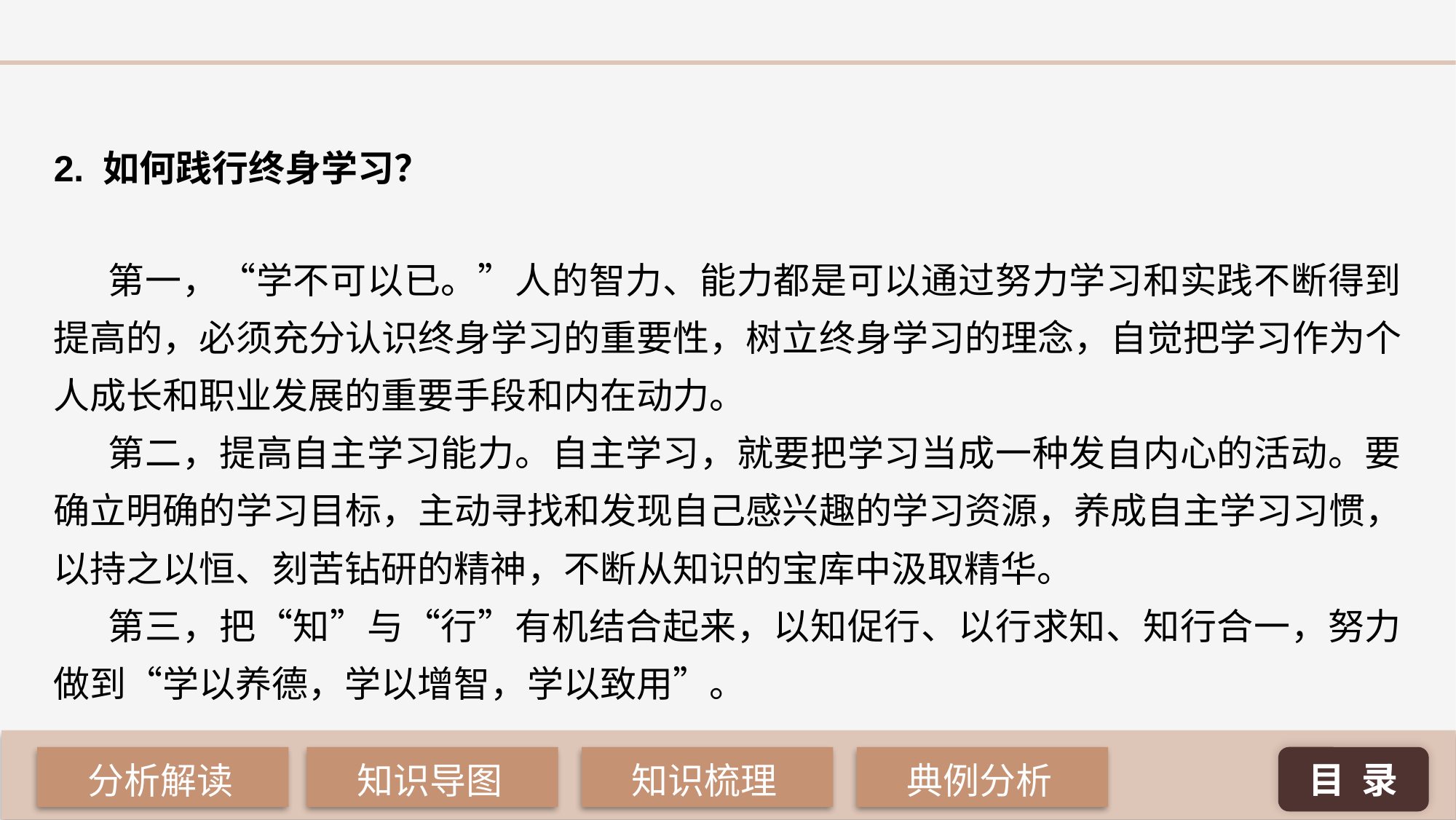

2. 如何践行终身学习？
第一，“学不可以已。”人的智力、能力都是可以通过努力学习和实践不断得到提高的，必须充分认识终身学习的重要性，树立终身学习的理念，自觉把学习作为个人成长和职业发展的重要手段和内在动力。
第二，提高自主学习能力。自主学习，就要把学习当成一种发自内心的活动。要确立明确的学习目标，主动寻找和发现自己感兴趣的学习资源，养成自主学习习惯，以持之以恒、刻苦钻研的精神，不断从知识的宝库中汲取精华。
第三，把“知”与“行”有机结合起来，以知促行、以行求知、知行合一，努力做到“学以养德，学以增智，学以致用”。